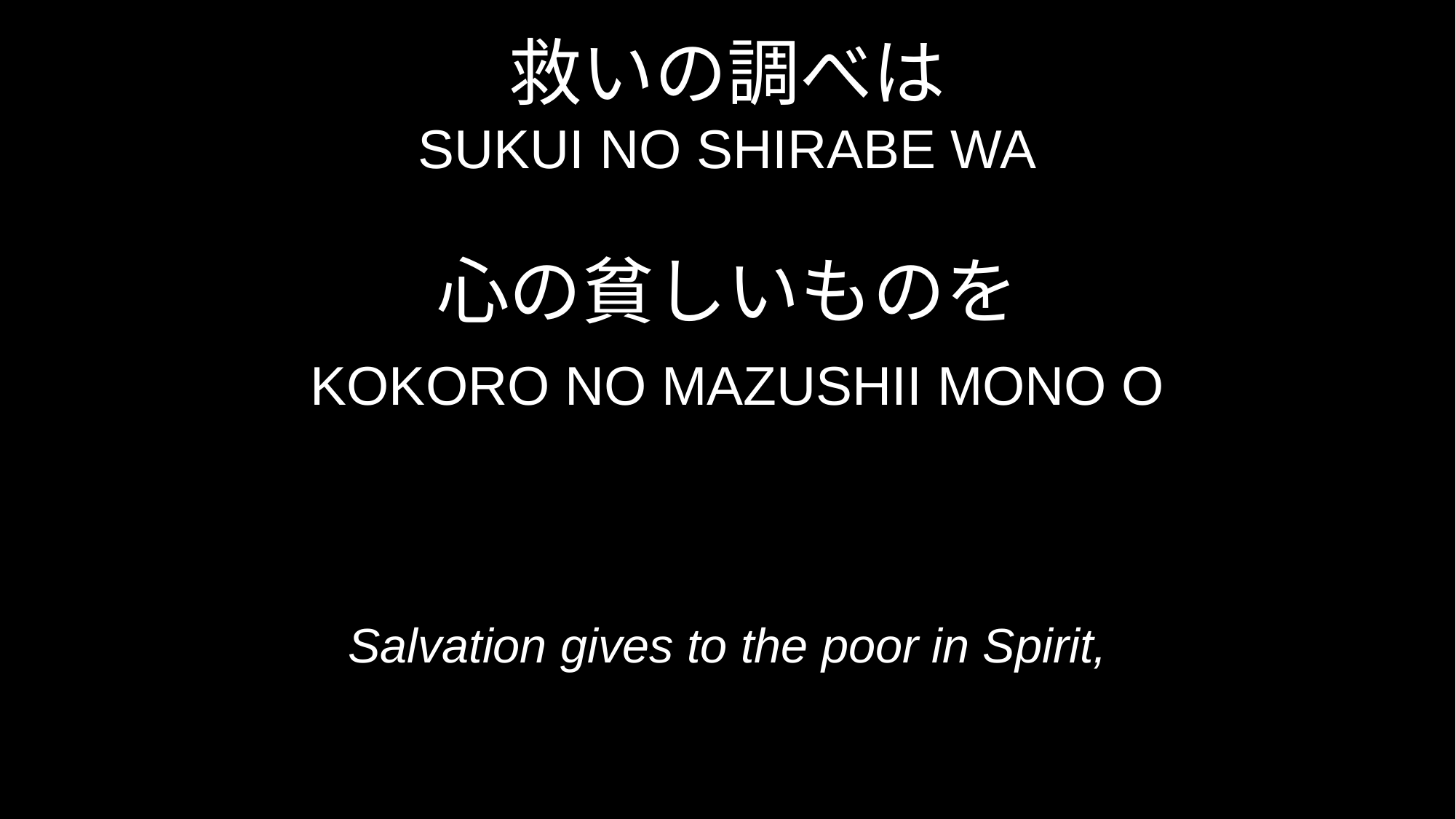

救いの調べは
SUKUI NO SHIRABE WA

心の貧しいものを
 KOKORO NO MAZUSHII MONO O
Salvation gives to the poor in Spirit,